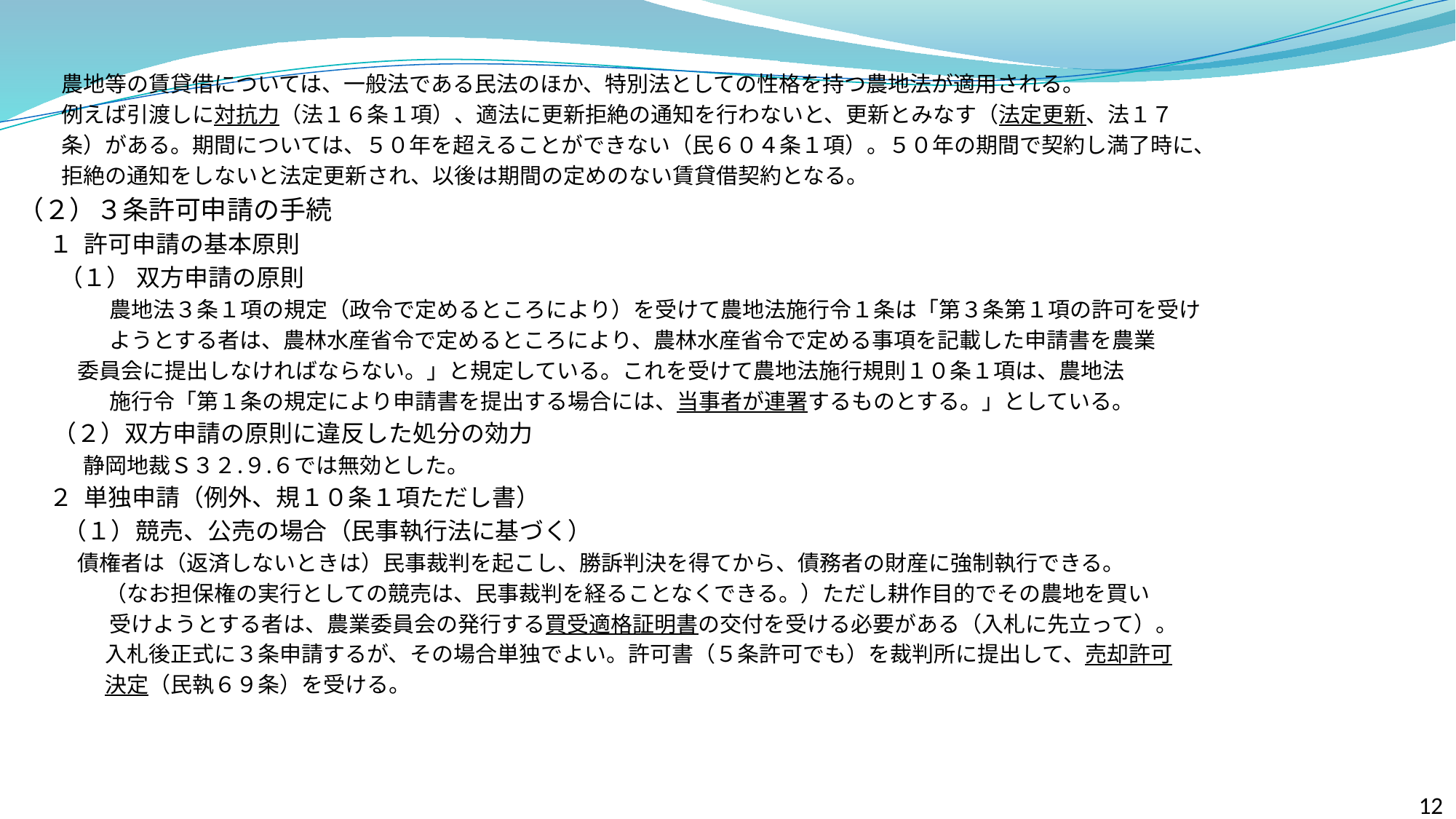

農地等の賃貸借については、一般法である民法のほか、特別法としての性格を持つ農地法が適用される。
　　例えば引渡しに対抗力（法１６条１項）、適法に更新拒絶の通知を行わないと、更新とみなす（法定更新、法１７
　　条）がある。期間については、５０年を超えることができない（民６０４条１項）。５０年の期間で契約し満了時に、
　　拒絶の通知をしないと法定更新され、以後は期間の定めのない賃貸借契約となる。
（２）３条許可申請の手続
　  １  許可申請の基本原則
　    （１） 双方申請の原則
　　　　 農地法３条１項の規定（政令で定めるところにより）を受けて農地法施行令１条は「第３条第１項の許可を受け
　　　　 ようとする者は、農林水産省令で定めるところにより、農林水産省令で定める事項を記載した申請書を農業
            委員会に提出しなければならない。」と規定している。これを受けて農地法施行規則１０条１項は、農地法
　　　　 施行令「第１条の規定により申請書を提出する場合には、当事者が連署するものとする。」としている。
       （２）双方申請の原則に違反した処分の効力
　         静岡地裁Ｓ３２.９.６では無効とした。
　  ２  単独申請（例外、規１０条１項ただし書）
　    （１）競売、公売の場合（民事執行法に基づく）
            債権者は（返済しないときは）民事裁判を起こし、勝訴判決を得てから、債務者の財産に強制執行できる。
　　　　（なお担保権の実行としての競売は、民事裁判を経ることなくできる。）ただし耕作目的でその農地を買い
　　　　 受けようとする者は、農業委員会の発行する買受適格証明書の交付を受ける必要がある（入札に先立って）。
　　　　入札後正式に３条申請するが、その場合単独でよい。許可書（５条許可でも）を裁判所に提出して、売却許可
　　　　決定（民執６９条）を受ける。

12